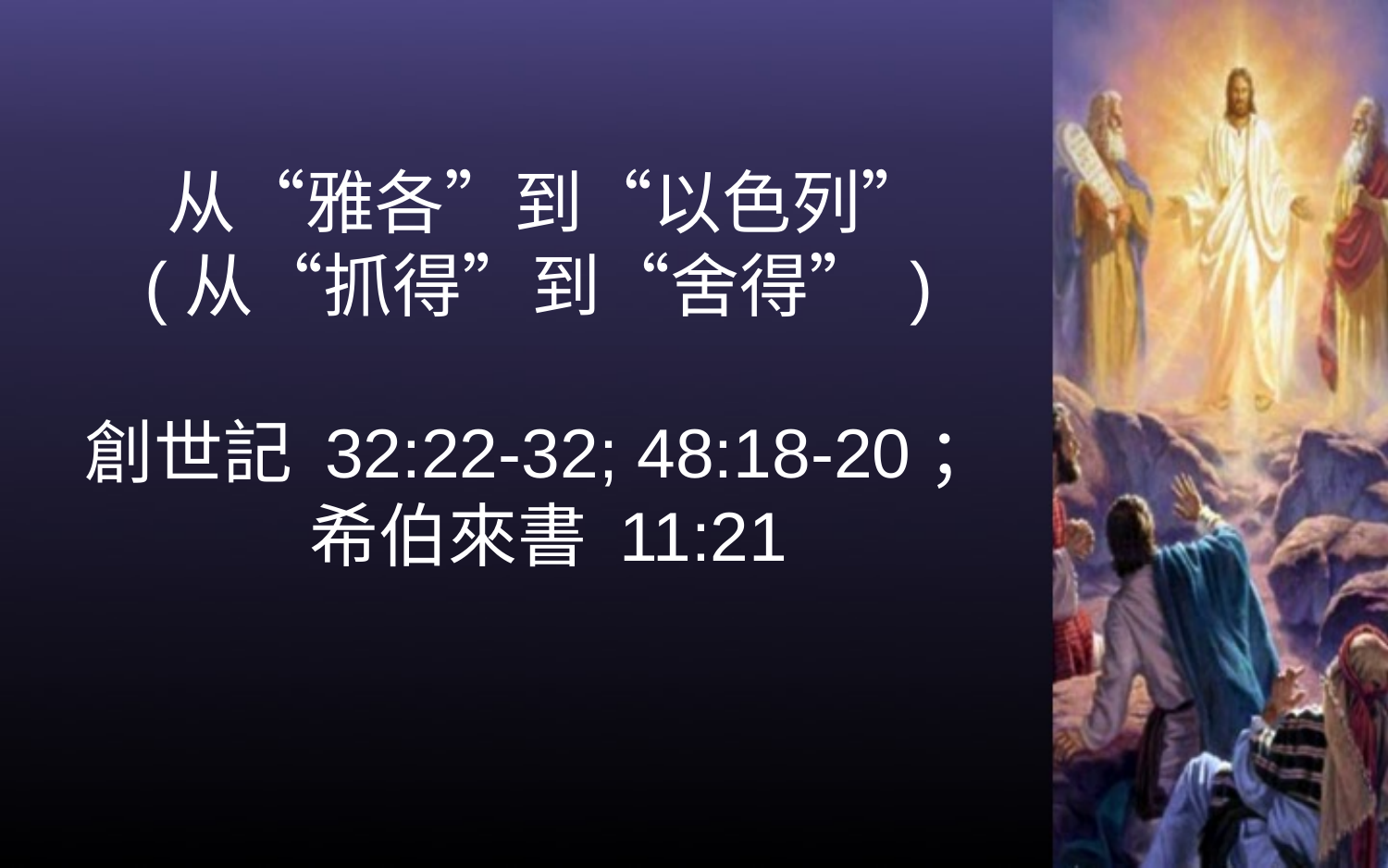

从“雅各”到“以色列”
(从“抓得”到“舍得” )

創世記 32:22-32; 48:18-20；
希伯來書 11:21